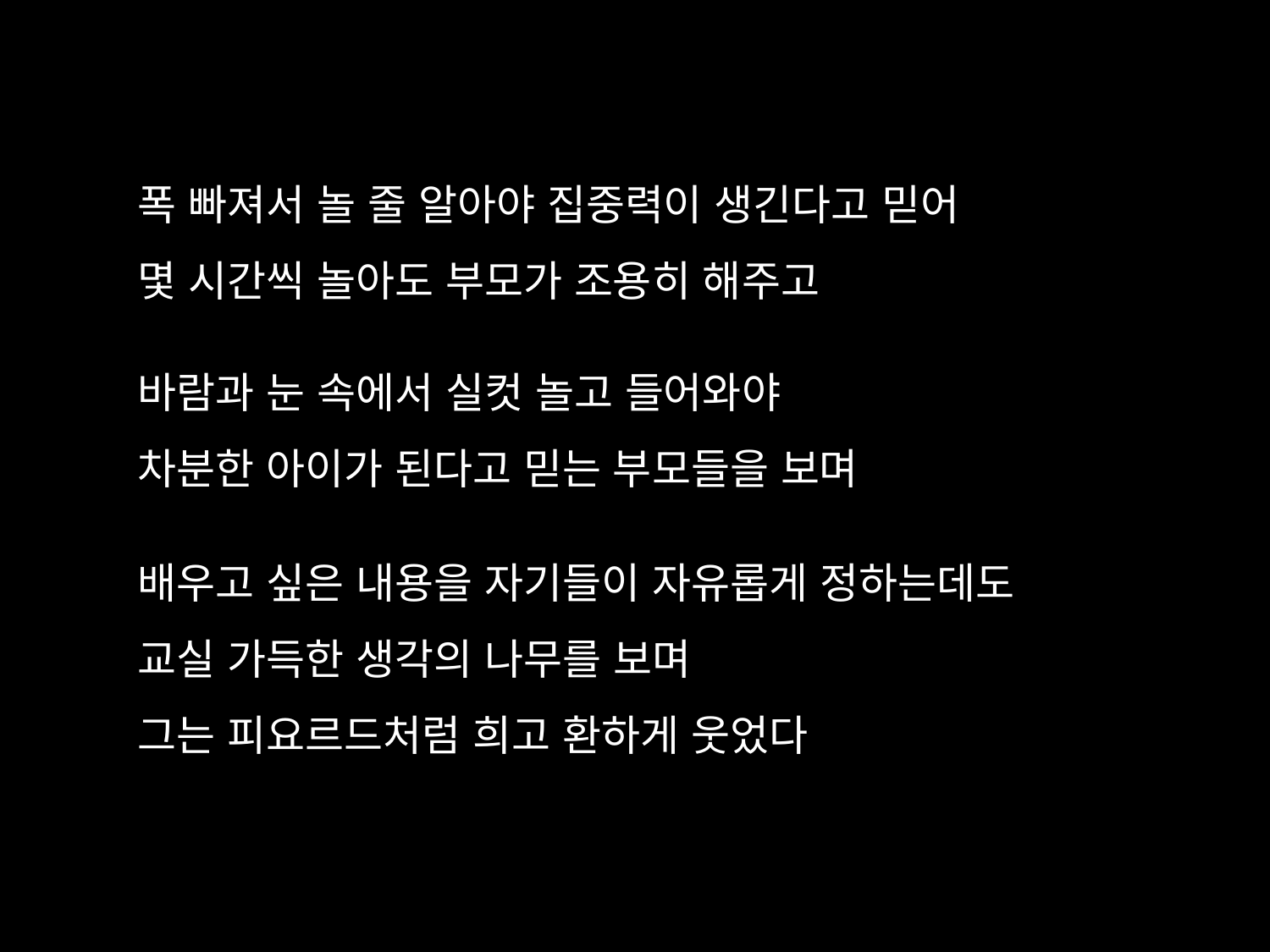

폭 빠져서 놀 줄 알아야 집중력이 생긴다고 믿어
몇 시간씩 놀아도 부모가 조용히 해주고
바람과 눈 속에서 실컷 놀고 들어와야
차분한 아이가 된다고 믿는 부모들을 보며
배우고 싶은 내용을 자기들이 자유롭게 정하는데도
교실 가득한 생각의 나무를 보며
그는 피요르드처럼 희고 환하게 웃었다